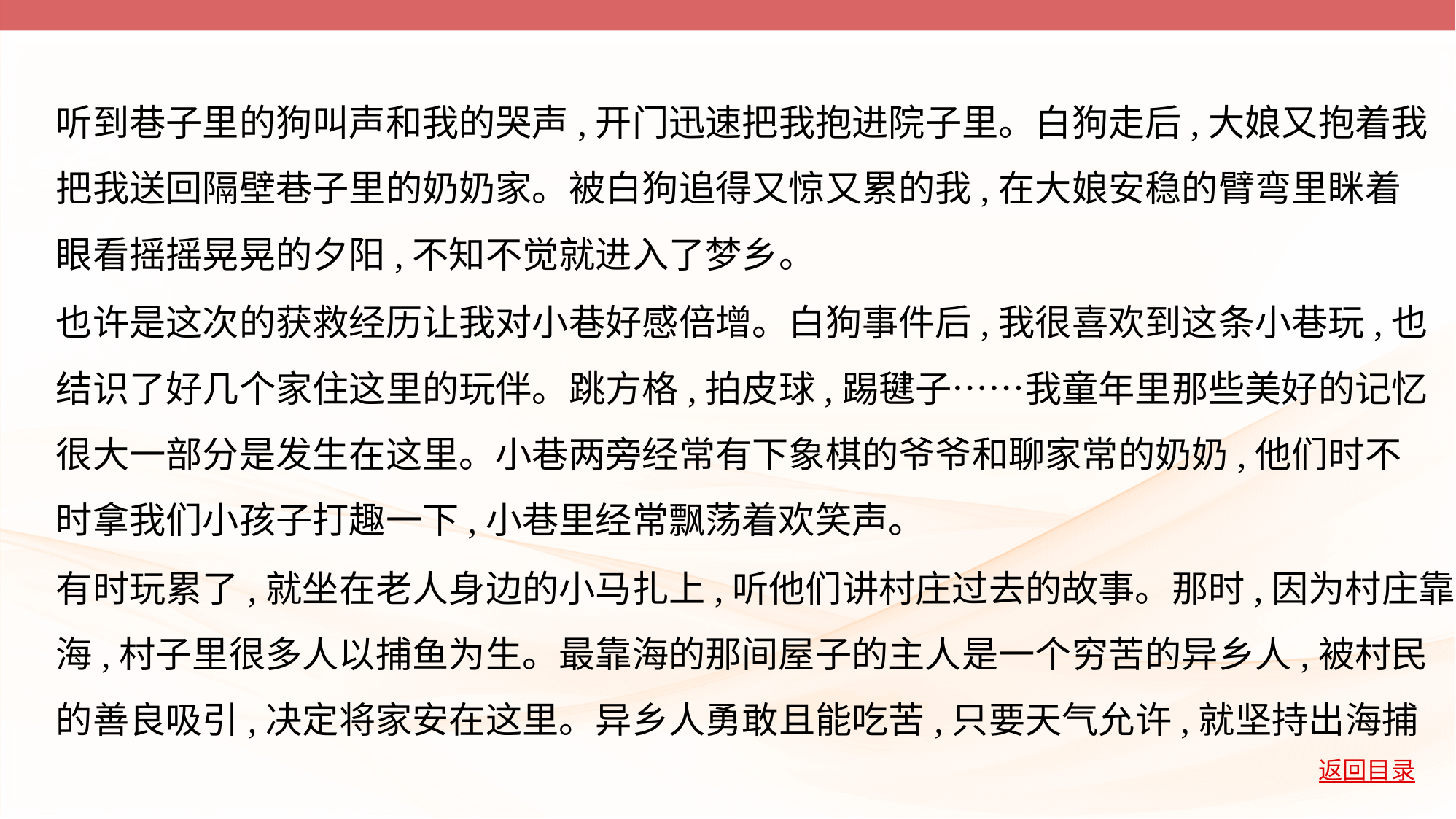

听到巷子里的狗叫声和我的哭声,开门迅速把我抱进院子里。白狗走后,大娘又抱着我
把我送回隔壁巷子里的奶奶家。被白狗追得又惊又累的我,在大娘安稳的臂弯里眯着
眼看摇摇晃晃的夕阳,不知不觉就进入了梦乡。
也许是这次的获救经历让我对小巷好感倍增。白狗事件后,我很喜欢到这条小巷玩,也
结识了好几个家住这里的玩伴。跳方格,拍皮球,踢毽子……我童年里那些美好的记忆
很大一部分是发生在这里。小巷两旁经常有下象棋的爷爷和聊家常的奶奶,他们时不
时拿我们小孩子打趣一下,小巷里经常飘荡着欢笑声。
有时玩累了,就坐在老人身边的小马扎上,听他们讲村庄过去的故事。那时,因为村庄靠
海,村子里很多人以捕鱼为生。最靠海的那间屋子的主人是一个穷苦的异乡人,被村民
的善良吸引,决定将家安在这里。异乡人勇敢且能吃苦,只要天气允许,就坚持出海捕